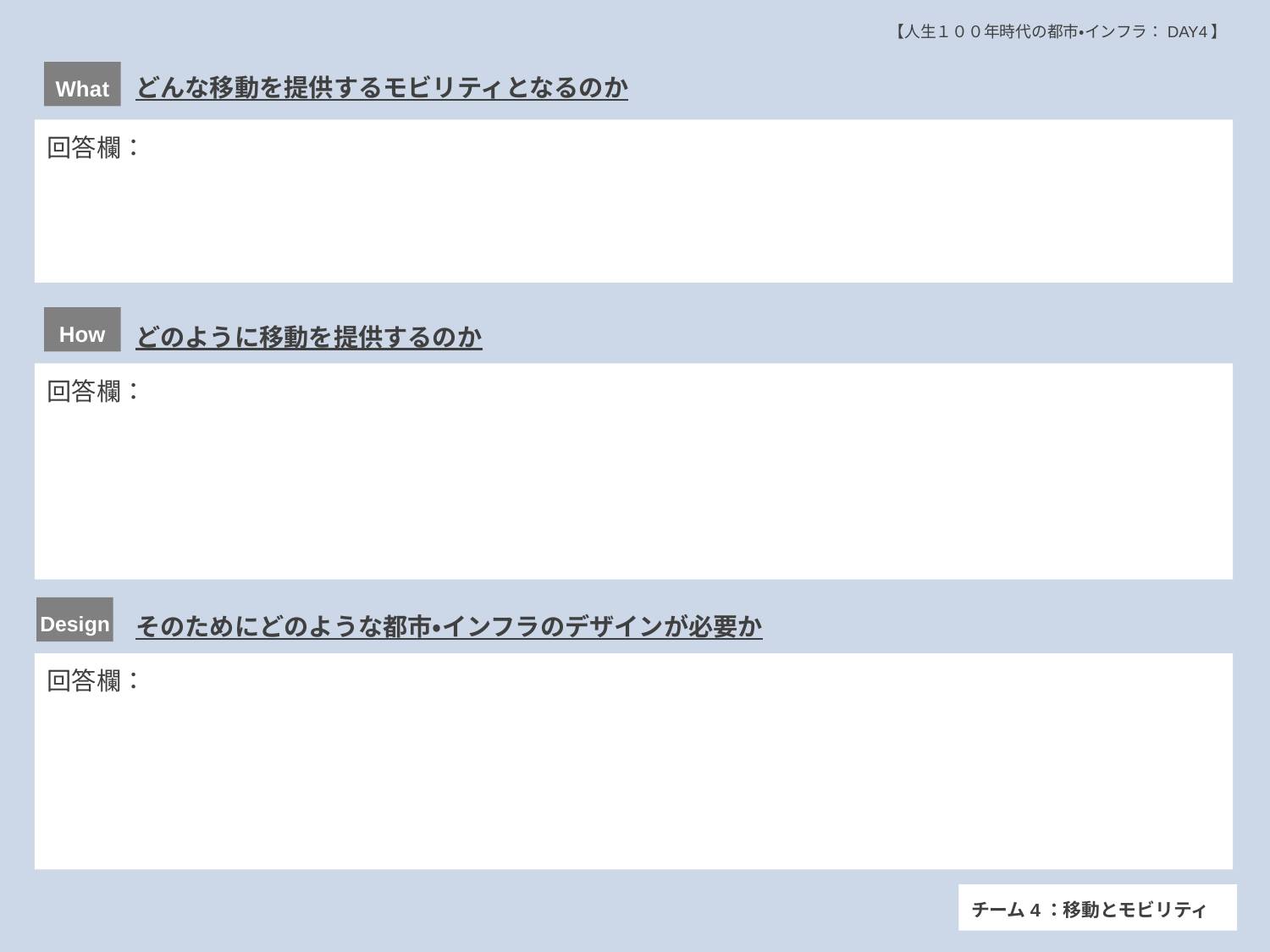

【人生１００年時代の都市・インフラ：DAY4】
どんな移動を提供するモビリティとなるのか

What
回答欄：

How
どのように移動を提供するのか
回答欄：

Design
そのためにどのような都市・インフラのデザインが必要か
回答欄：
チーム4：移動とモビリティ